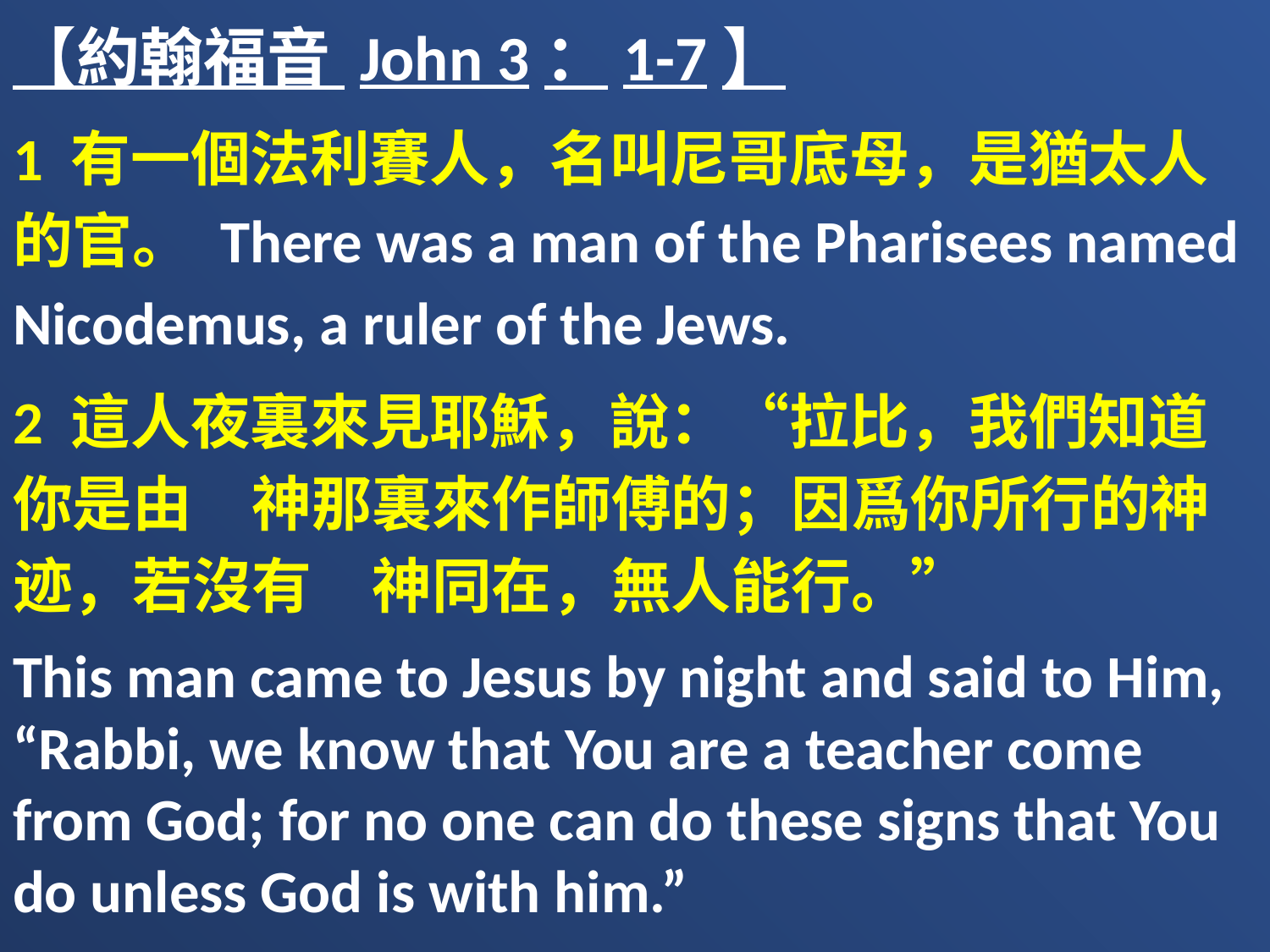

【約翰福音 John 3：1-7】
1 有一個法利賽人，名叫尼哥底母，是猶太人的官。 There was a man of the Pharisees named Nicodemus, a ruler of the Jews.
2 這人夜裏來見耶穌，說：“拉比，我們知道你是由　神那裏來作師傅的；因爲你所行的神迹，若沒有　神同在，無人能行。”
This man came to Jesus by night and said to Him, “Rabbi, we know that You are a teacher come from God; for no one can do these signs that You do unless God is with him.”